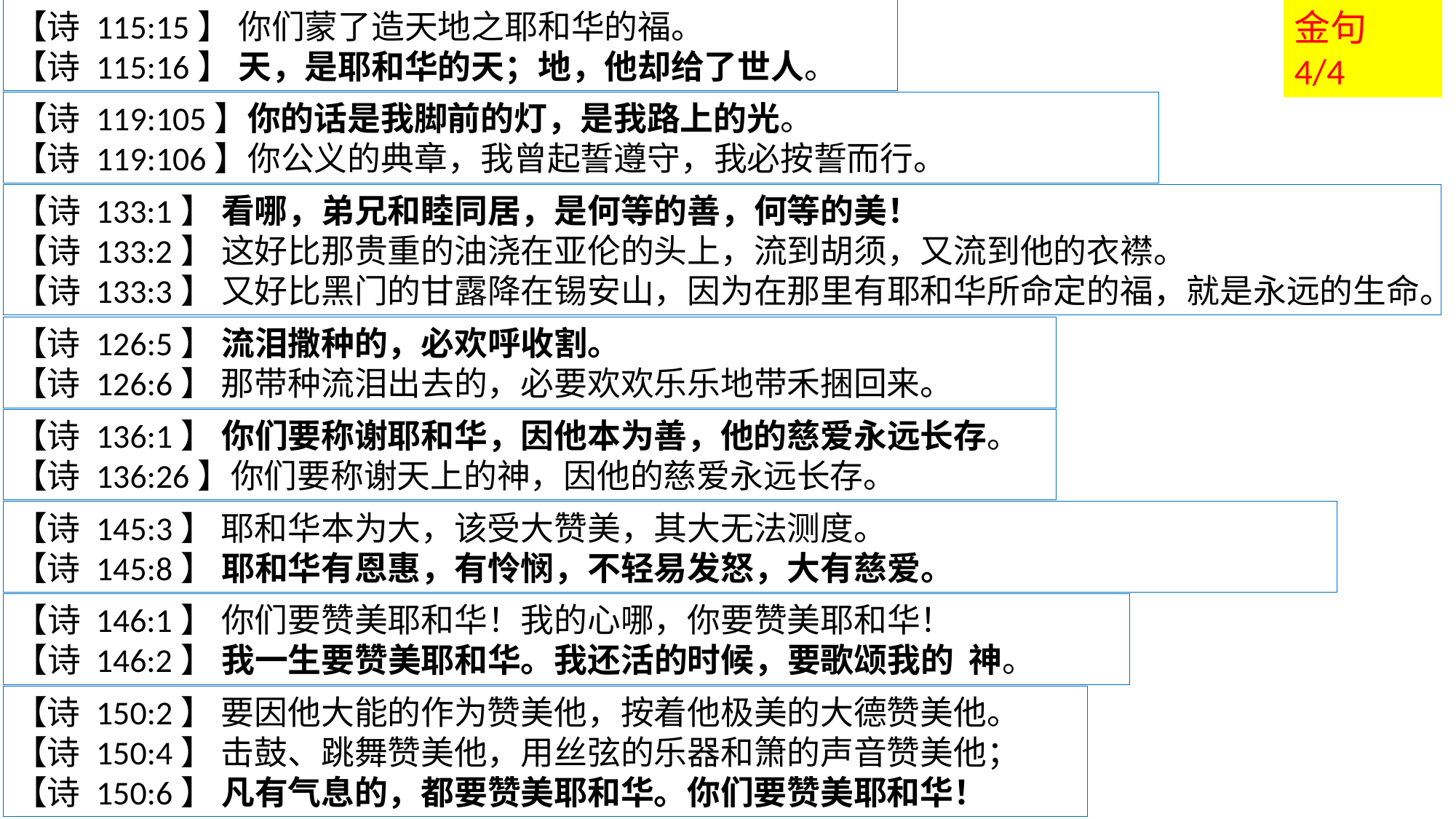

【诗 115:15】 你们蒙了造天地之耶和华的福。
【诗 115:16】 天，是耶和华的天；地，他却给了世人。
金句 4/4
【诗 119:105】你的话是我脚前的灯，是我路上的光。
【诗 119:106】你公义的典章，我曾起誓遵守，我必按誓而行。
【诗 133:1】 看哪，弟兄和睦同居，是何等的善，何等的美！
【诗 133:2】 这好比那贵重的油浇在亚伦的头上，流到胡须，又流到他的衣襟。
【诗 133:3】 又好比黑门的甘露降在锡安山，因为在那里有耶和华所命定的福，就是永远的生命。
【诗 126:5】 流泪撒种的，必欢呼收割。
【诗 126:6】 那带种流泪出去的，必要欢欢乐乐地带禾捆回来。
【诗 136:1】 你们要称谢耶和华，因他本为善，他的慈爱永远长存。
【诗 136:26】你们要称谢天上的神，因他的慈爱永远长存。
【诗 145:3】 耶和华本为大，该受大赞美，其大无法测度。
【诗 145:8】 耶和华有恩惠，有怜悯，不轻易发怒，大有慈爱。
【诗 146:1】 你们要赞美耶和华！我的心哪，你要赞美耶和华！
【诗 146:2】 我一生要赞美耶和华。我还活的时候，要歌颂我的  神。
【诗 150:2】 要因他大能的作为赞美他，按着他极美的大德赞美他。
【诗 150:4】 击鼓、跳舞赞美他，用丝弦的乐器和箫的声音赞美他；
【诗 150:6】 凡有气息的，都要赞美耶和华。你们要赞美耶和华！